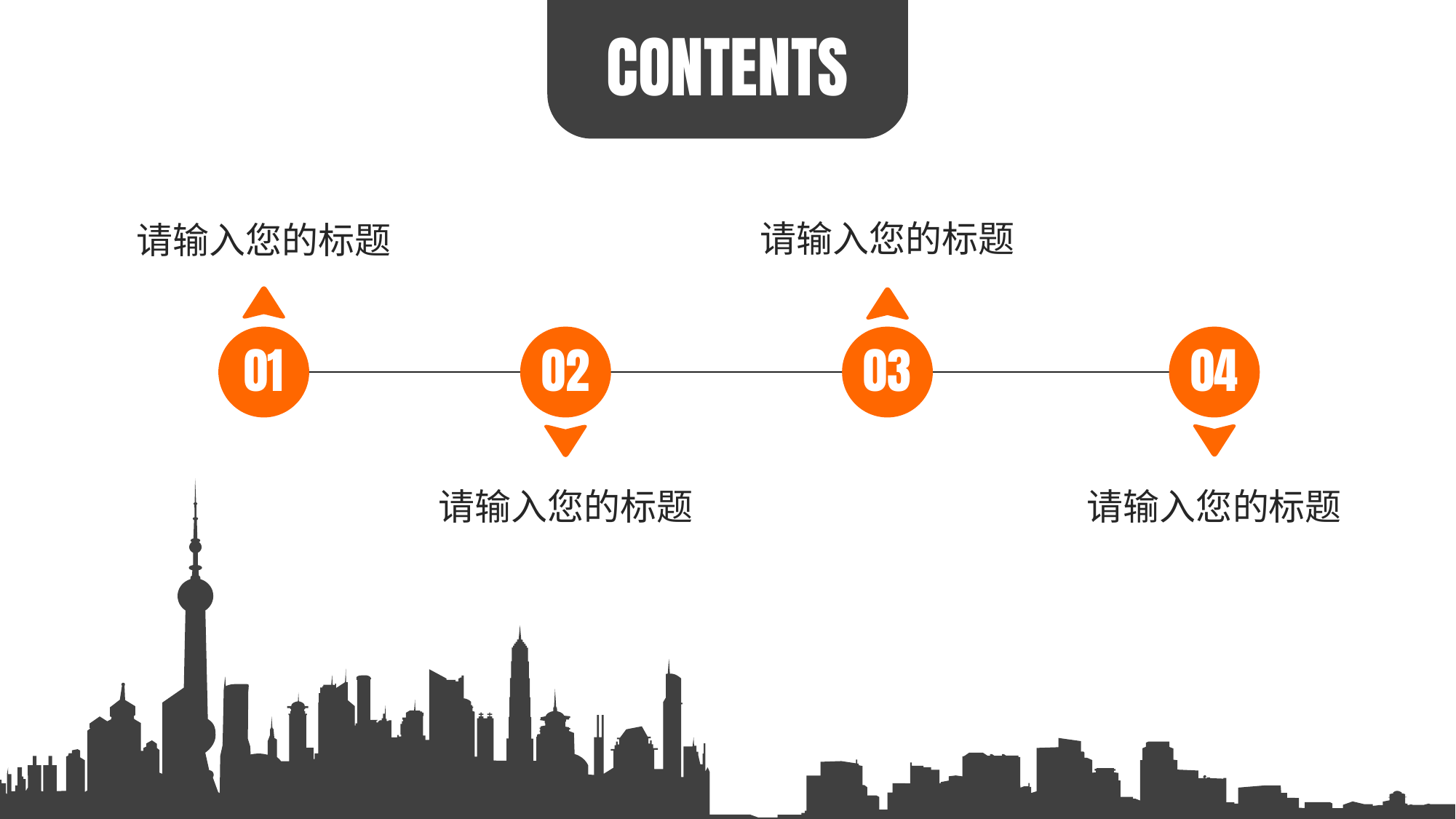

CONTENTS
请输入您的标题
请输入您的标题

01

02

03

04

请输入您的标题
请输入您的标题